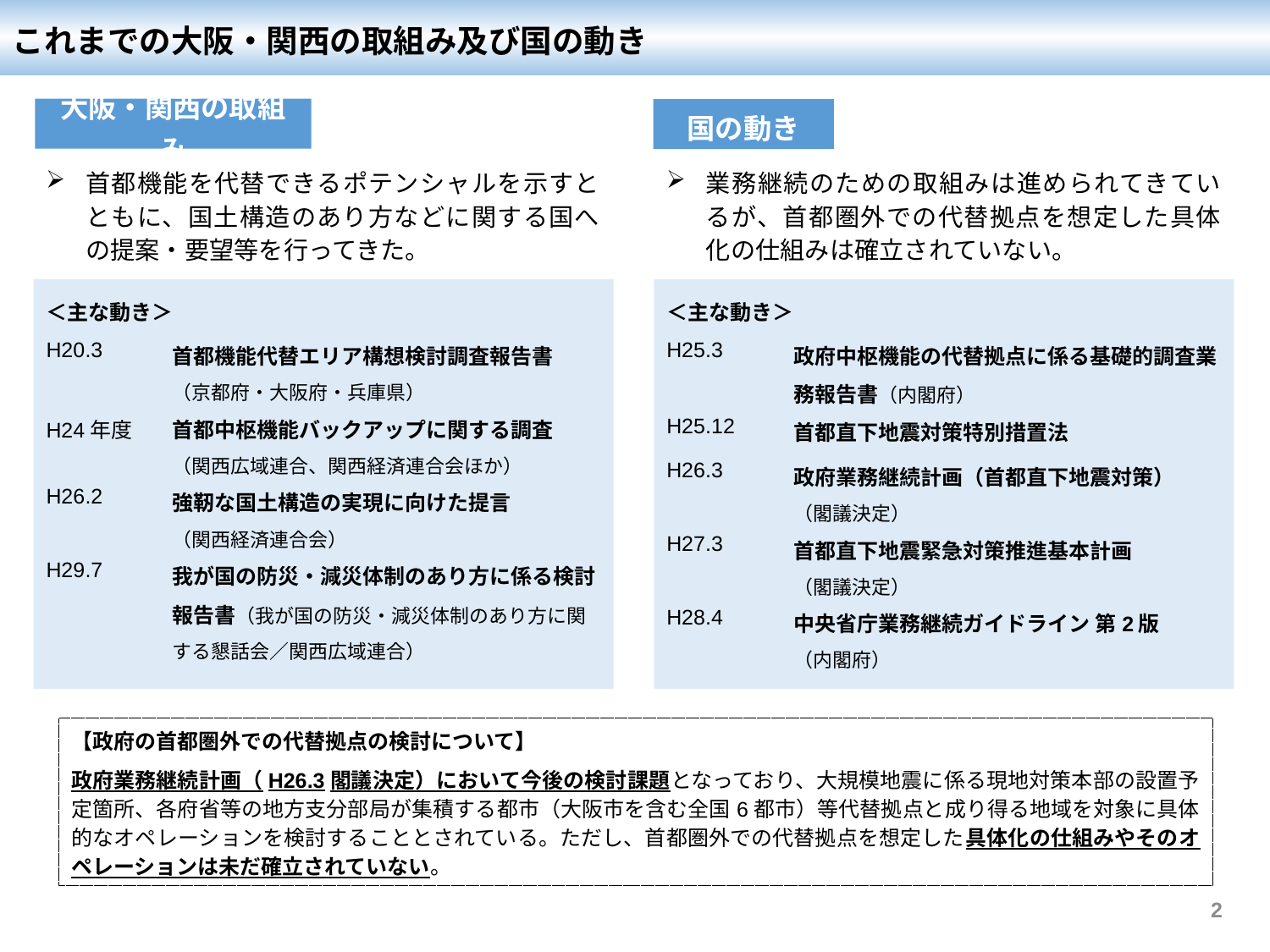

これまでの大阪・関西の取組み及び国の動き
大阪・関西の取組み
国の動き
首都機能を代替できるポテンシャルを示すとともに、国土構造のあり方などに関する国への提案・要望等を行ってきた。
業務継続のための取組みは進められてきているが、首都圏外での代替拠点を想定した具体化の仕組みは確立されていない。

| ＜主な動き＞ |  |
| --- | --- |
| H20.3 | 首都機能代替エリア構想検討調査報告書 （京都府・大阪府・兵庫県） |
| H24年度 | 首都中枢機能バックアップに関する調査 （関西広域連合、関西経済連合会ほか） |
| H26.2 | 強靭な国土構造の実現に向けた提言 （関西経済連合会） |
| H29.7 | 我が国の防災・減災体制のあり方に係る検討報告書（我が国の防災・減災体制のあり方に関する懇話会／関西広域連合） |
| ＜主な動き＞ |  |
| --- | --- |
| H25.3 | 政府中枢機能の代替拠点に係る基礎的調査業務報告書（内閣府） |
| H25.12 | 首都直下地震対策特別措置法 |
| H26.3 | 政府業務継続計画（首都直下地震対策） （閣議決定） |
| H27.3 | 首都直下地震緊急対策推進基本計画 （閣議決定） |
| H28.4 | 中央省庁業務継続ガイドライン 第2版 （内閣府） |
【政府の首都圏外での代替拠点の検討について】
政府業務継続計画（H26.3閣議決定）において今後の検討課題となっており、大規模地震に係る現地対策本部の設置予定箇所、各府省等の地方支分部局が集積する都市（大阪市を含む全国6都市）等代替拠点と成り得る地域を対象に具体的なオペレーションを検討することとされている。ただし、首都圏外での代替拠点を想定した具体化の仕組みやそのオペレーションは未だ確立されていない。
2